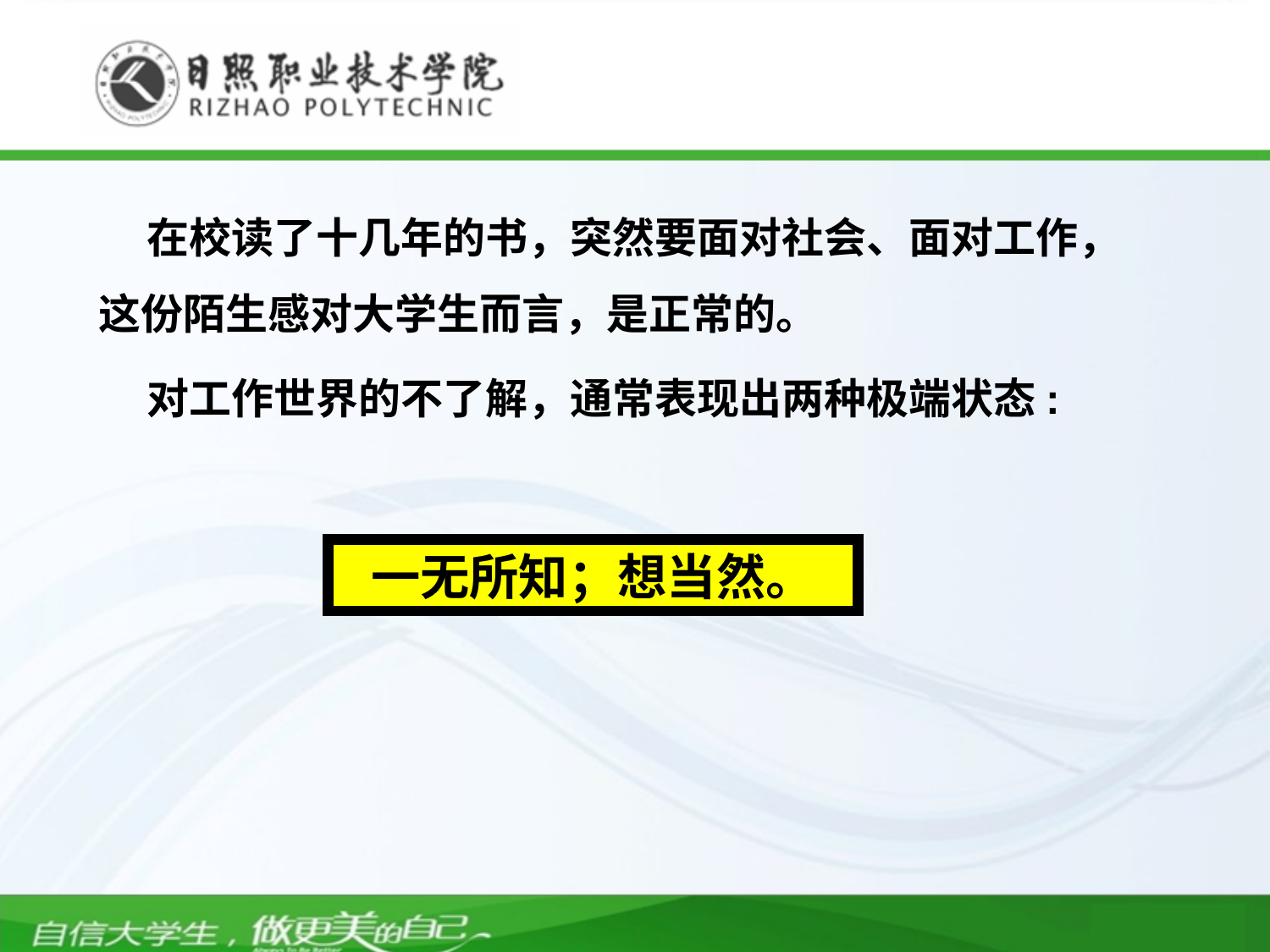

在校读了十几年的书，突然要面对社会、面对工作，这份陌生感对大学生而言，是正常的。
         对工作世界的不了解，通常表现出两种极端状态:
一无所知；想当然。